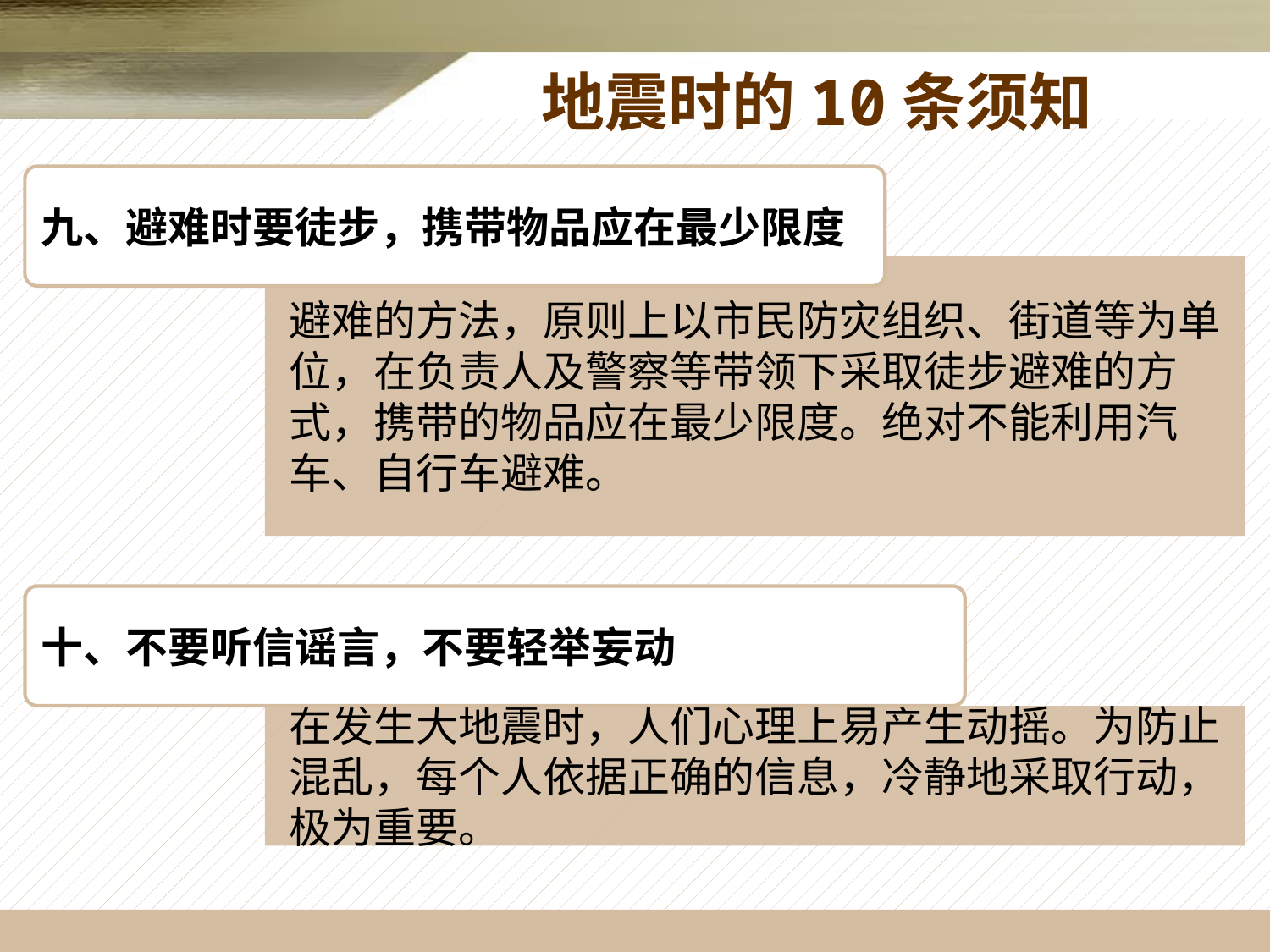

地震时的10条须知
九、避难时要徒步，携带物品应在最少限度

避难的方法，原则上以市民防灾组织、街道等为单位，在负责人及警察等带领下采取徒步避难的方式，携带的物品应在最少限度。绝对不能利用汽车、自行车避难。

十、不要听信谣言，不要轻举妄动
在发生大地震时，人们心理上易产生动摇。为防止混乱，每个人依据正确的信息，冷静地采取行动，极为重要。